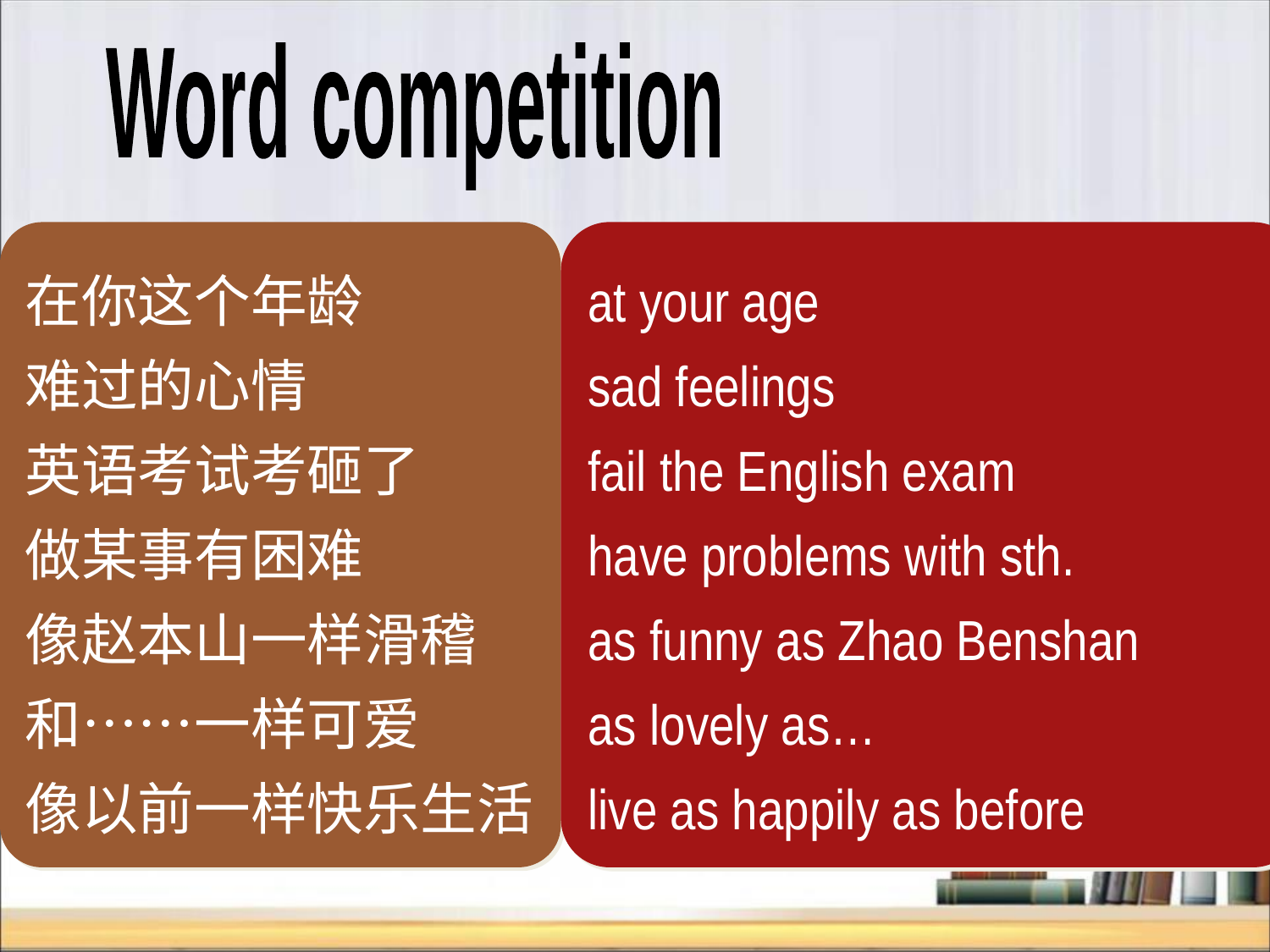

Word competition
在你这个年龄
难过的心情
英语考试考砸了
做某事有困难
像赵本山一样滑稽
和……一样可爱
像以前一样快乐生活
at your age
sad feelings
fail the English exam
have problems with sth.
as funny as Zhao Benshan
as lovely as…
live as happily as before